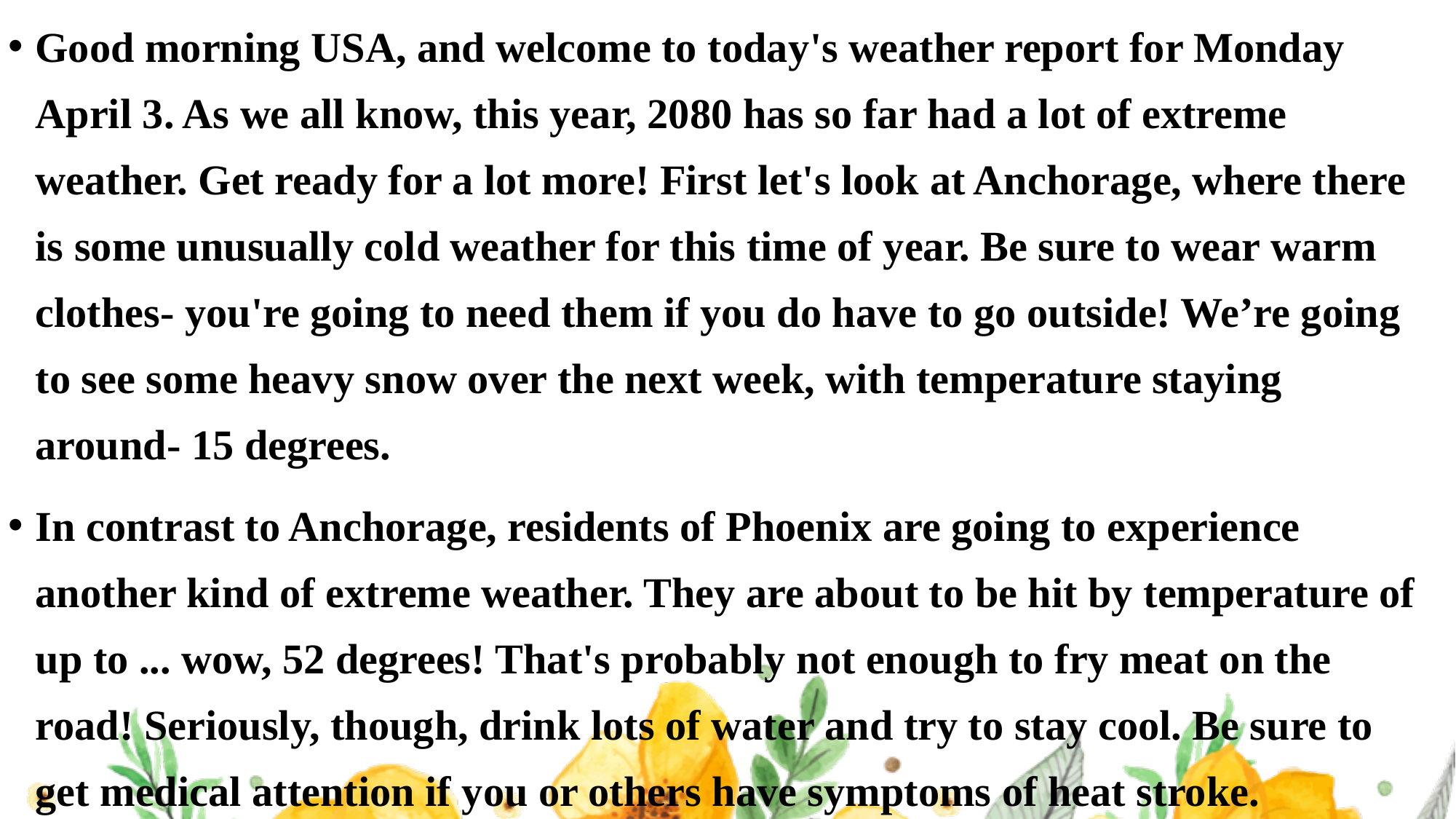

听力文本：
Good morning USA, and welcome to today's weather report for Monday April 3. As we all know, this year, 2080 has so far had a lot of extreme weather. Get ready for a lot more! First let's look at Anchorage, where there is some unusually cold weather for this time of year. Be sure to wear warm clothes- you're going to need them if you do have to go outside! We’re going to see some heavy snow over the next week, with temperature staying around- 15 degrees.
In contrast to Anchorage, residents of Phoenix are going to experience another kind of extreme weather. They are about to be hit by temperature of up to ... wow, 52 degrees! That's probably not enough to fry meat on the road! Seriously, though, drink lots of water and try to stay cool. Be sure to get medical attention if you or others have symptoms of heat stroke.